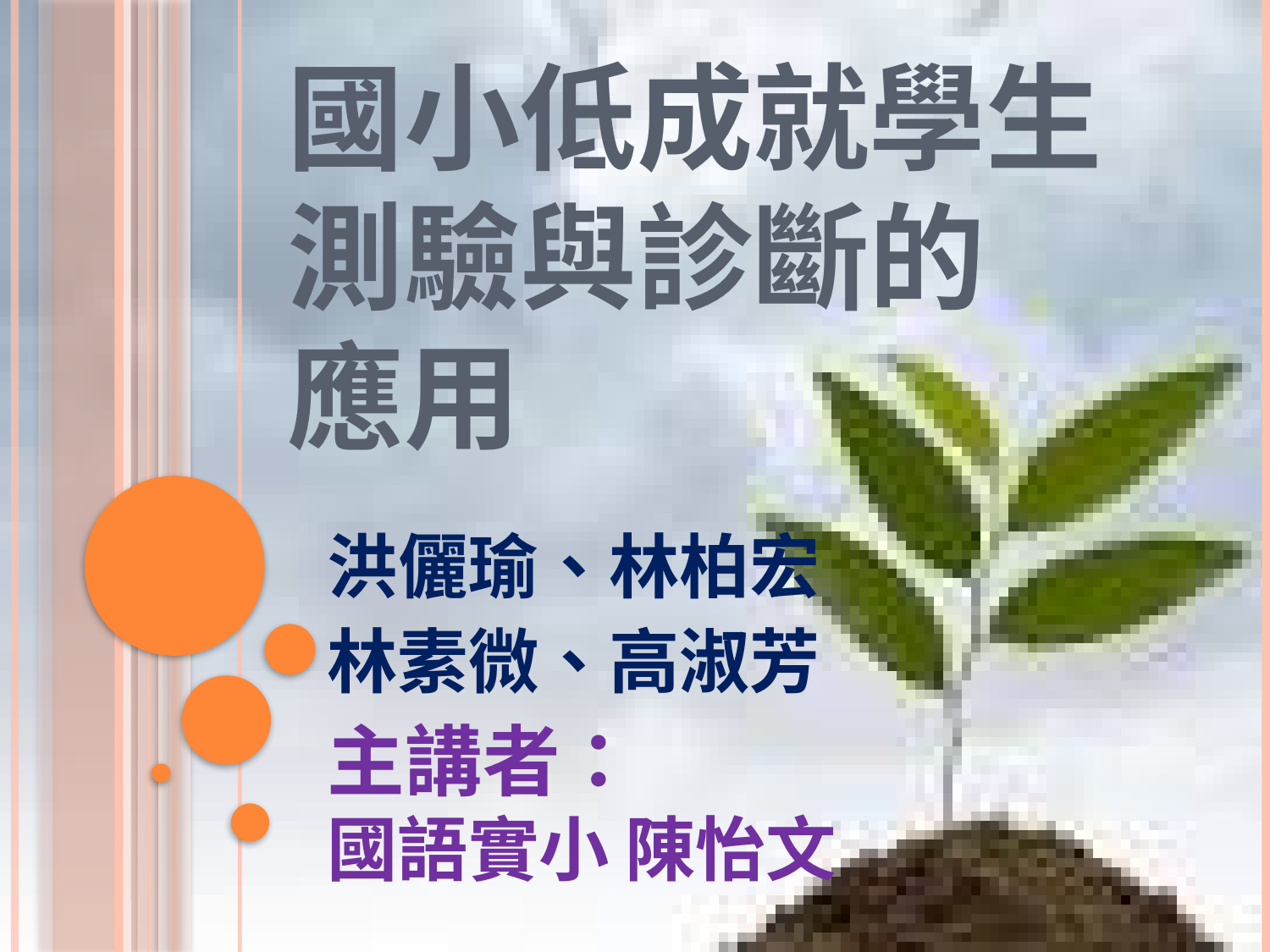

# 國小低成就學生測驗與診斷的 應用
洪儷瑜、林柏宏
林素微、高淑芳
主講者：
國語實小 陳怡文